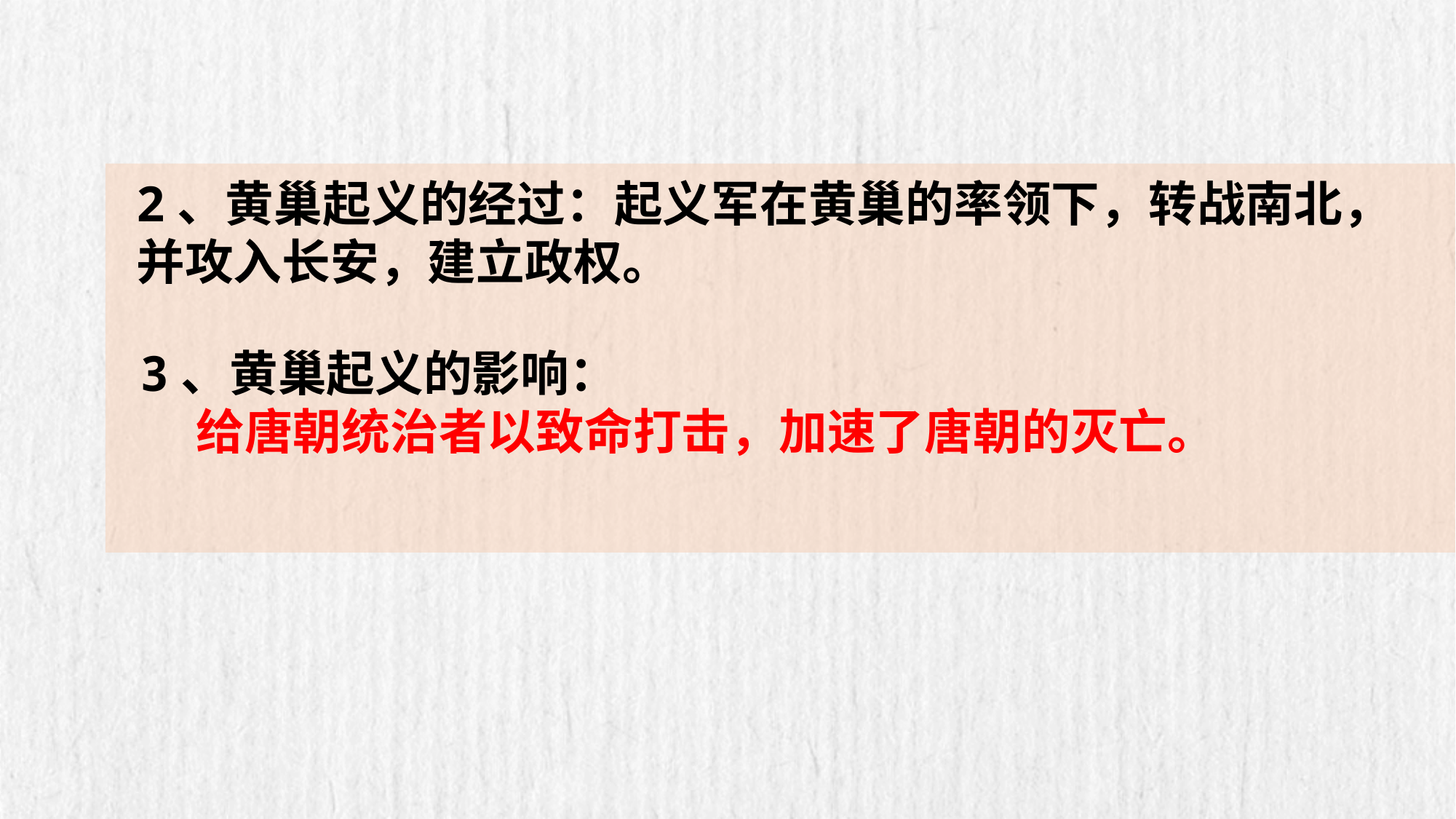

2、黄巢起义的经过：起义军在黄巢的率领下，转战南北，并攻入长安，建立政权。

3、黄巢起义的影响：
    给唐朝统治者以致命打击，加速了唐朝的灭亡。